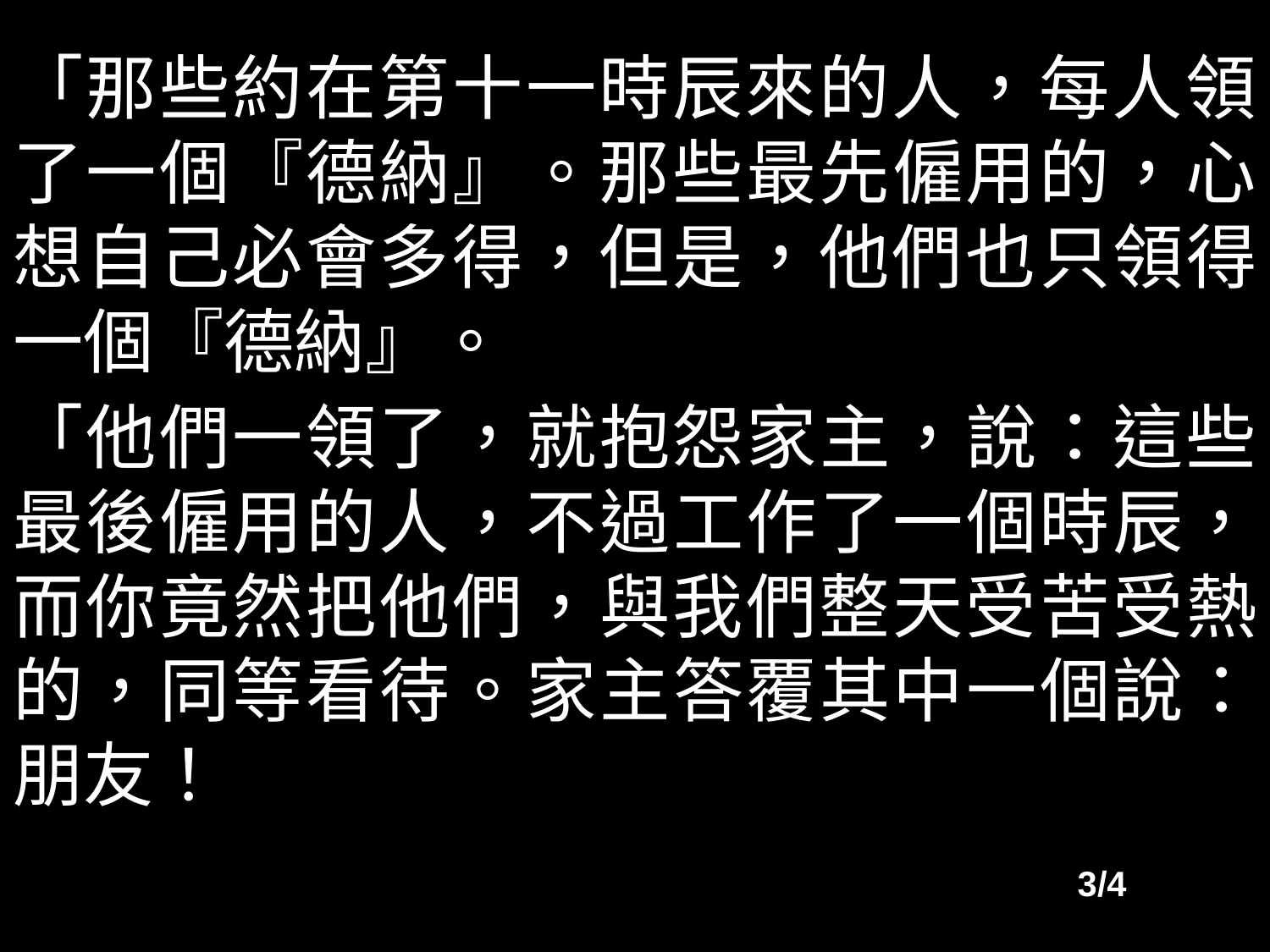

「那些約在第十一時辰來的人，每人領了一個『德納』。那些最先僱用的，心想自己必會多得，但是，他們也只領得一個『德納』。
「他們一領了，就抱怨家主，說：這些最後僱用的人，不過工作了一個時辰，而你竟然把他們，與我們整天受苦受熱的，同等看待。家主答覆其中一個說：朋友！
3/4